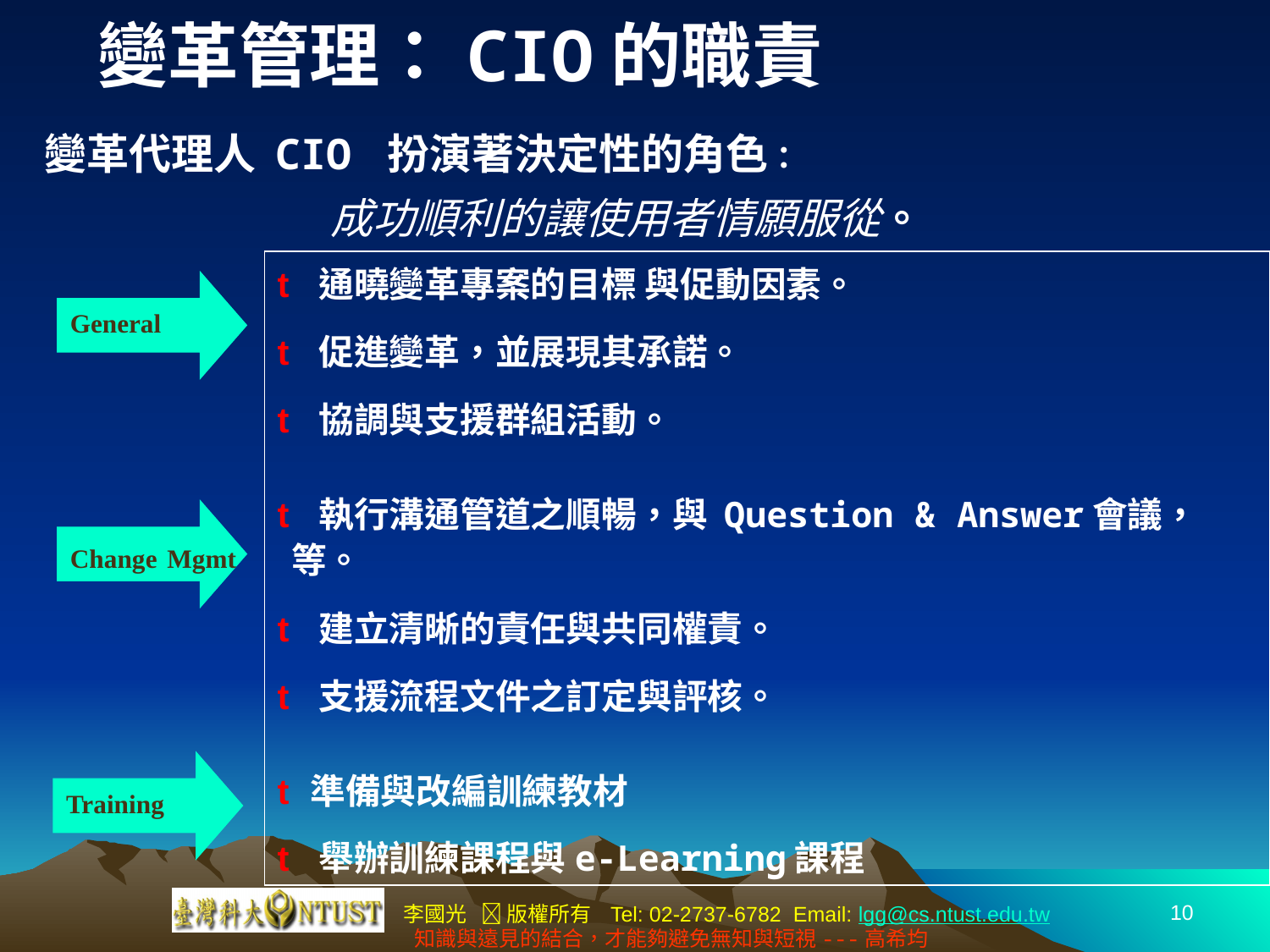

變革管理：CIO的職責
變革代理人 CIO 扮演著決定性的角色：
                             成功順利的讓使用者情願服從。
t 通曉變革專案的目標 與促動因素。
t 促進變革，並展現其承諾。
t 協調與支援群組活動。

t 執行溝通管道之順暢，與 Question & Answer會議，等。
t 建立清晰的責任與共同權責。
t 支援流程文件之訂定與評核。

t  準備與改編訓練教材
t 舉辦訓練課程與e-Learning課程
General
Change Mgmt
Training

10